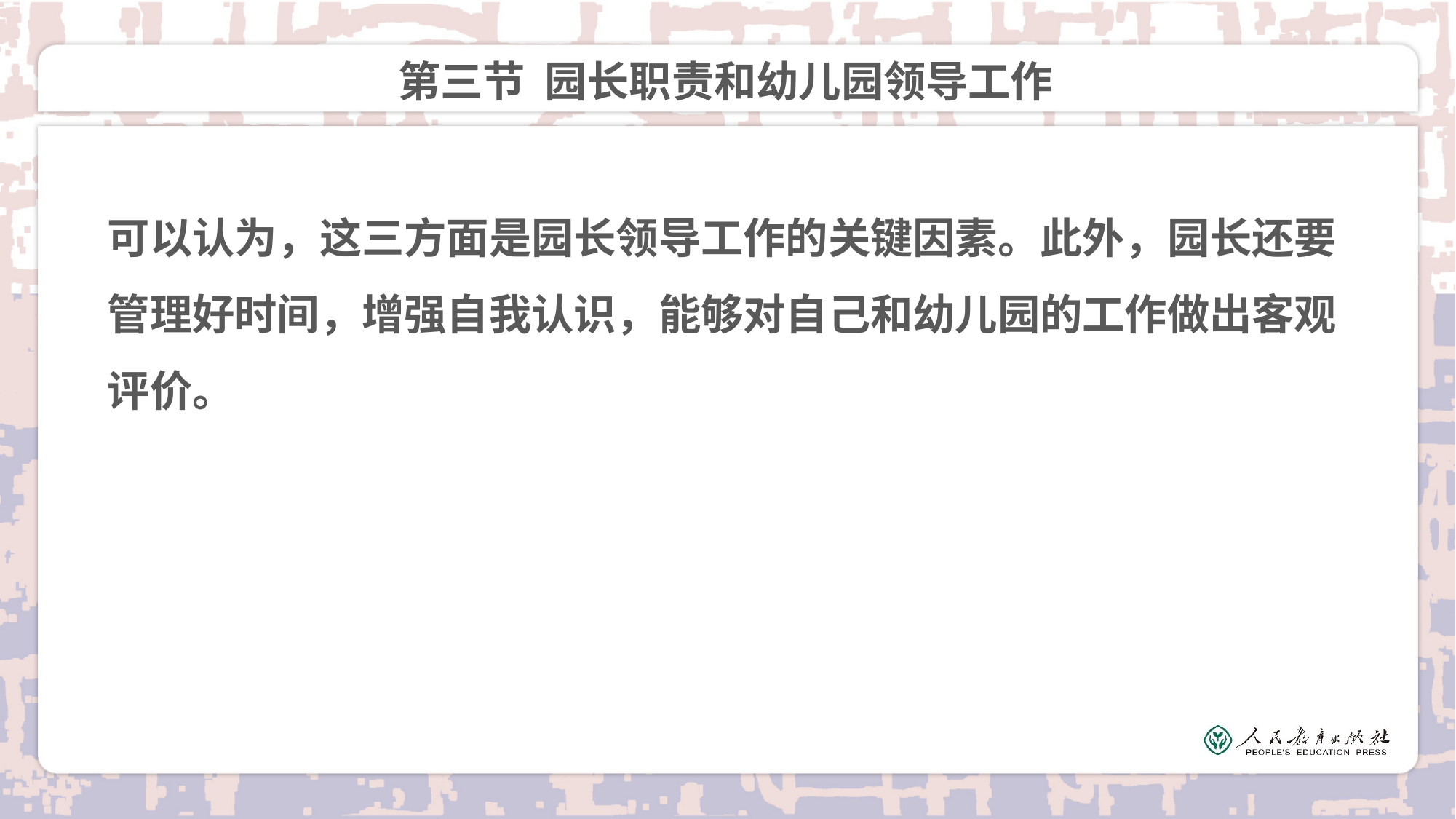

# 第三节  园长职责和幼儿园领导工作
可以认为，这三方面是园长领导工作的关键因素。此外，园长还要管理好时间，增强自我认识，能够对自己和幼儿园的工作做出客观评价。